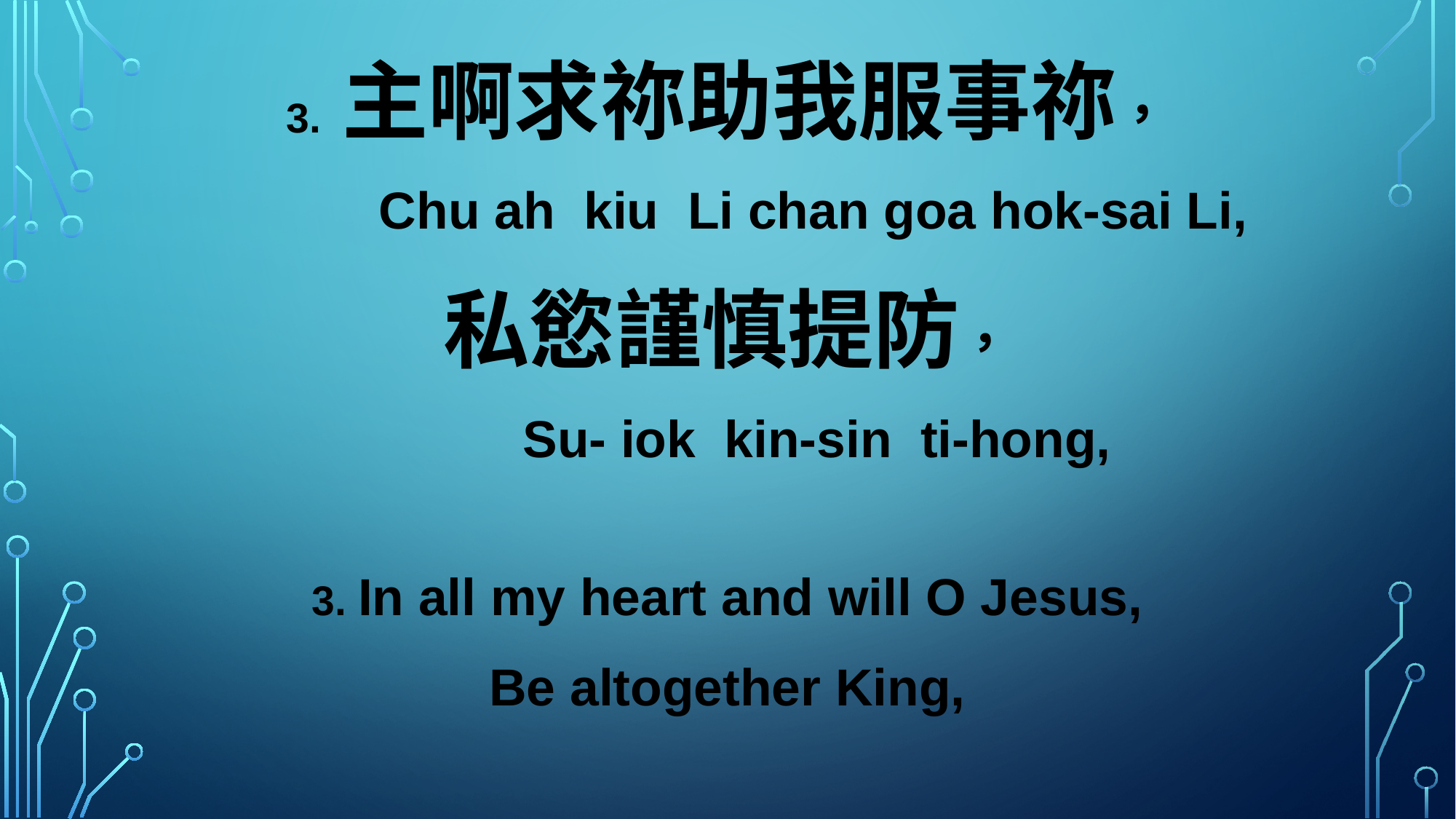

3. 主啊求祢助我服事祢，
            Chu ah  kiu  Li chan goa hok-sai Li,
私慾謹慎提防，
                      Su- iok  kin-sin  ti-hong,

3. In all my heart and will O Jesus,
Be altogether King,